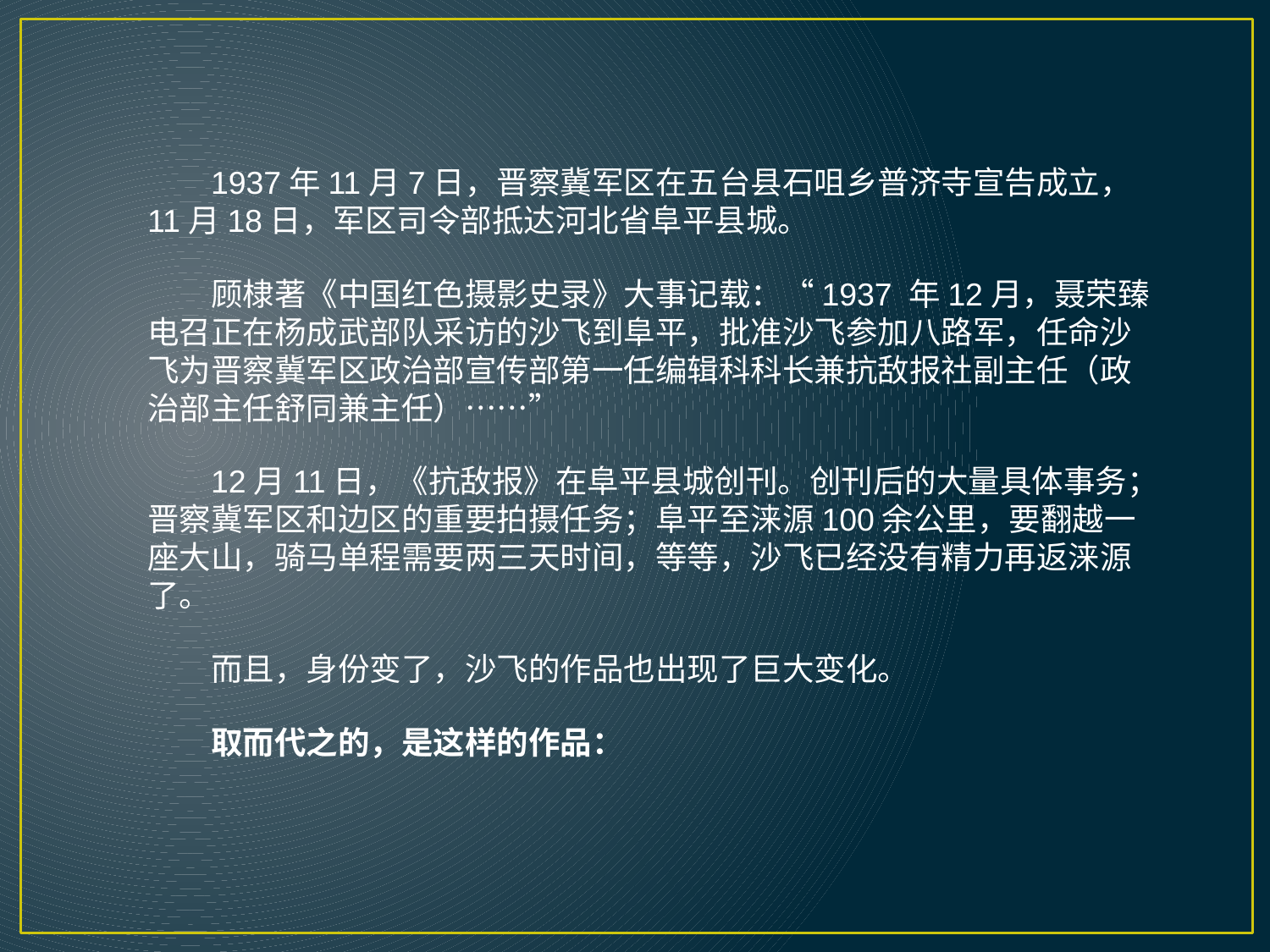

1937年11月7日，晋察冀军区在五台县石咀乡普济寺宣告成立，11月18日，军区司令部抵达河北省阜平县城。
顾棣著《中国红色摄影史录》大事记载：“1937 年12月，聂荣臻电召正在杨成武部队采访的沙飞到阜平，批准沙飞参加八路军，任命沙飞为晋察冀军区政治部宣传部第一任编辑科科长兼抗敌报社副主任（政治部主任舒同兼主任）……”
12月11日，《抗敌报》在阜平县城创刊。创刊后的大量具体事务；晋察冀军区和边区的重要拍摄任务；阜平至涞源100余公里，要翻越一座大山，骑马单程需要两三天时间，等等，沙飞已经没有精力再返涞源了。
而且，身份变了，沙飞的作品也出现了巨大变化。
取而代之的，是这样的作品：